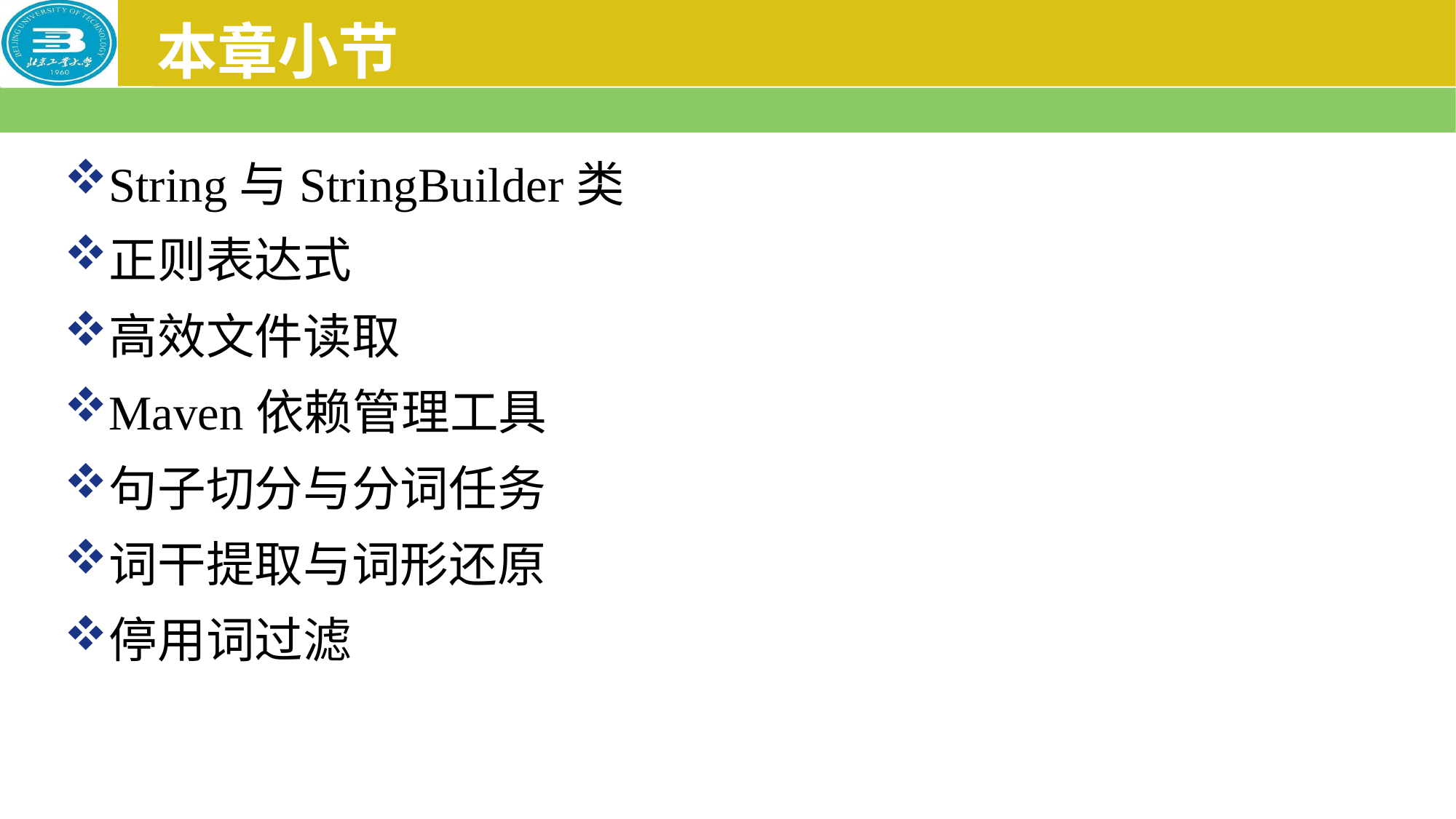

# 本章小节
String与StringBuilder类
正则表达式
高效文件读取
Maven依赖管理工具
句子切分与分词任务
词干提取与词形还原
停用词过滤